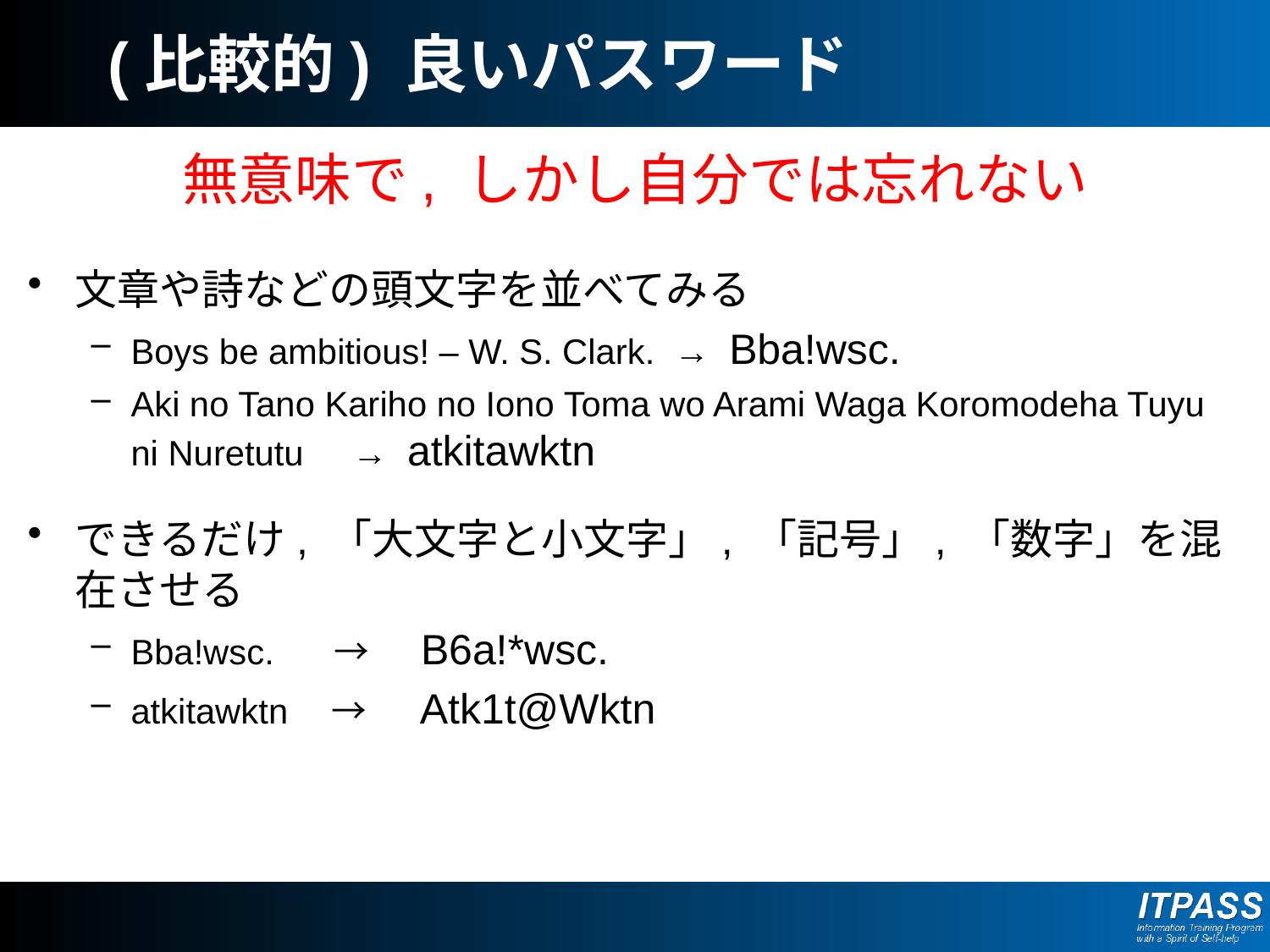

# (比較的) 良いパスワード
無意味で, しかし自分では忘れない
文章や詩などの頭文字を並べてみる
Boys be ambitious! – W. S. Clark.  →  Bba!wsc.
Aki no Tano Kariho no Iono Toma wo Arami Waga Koromodeha Tuyu ni Nuretutu     →  atkitawktn

できるだけ, 「大文字と小文字」, 「記号」, 「数字」を混在させる
Bba!wsc.　  → 　B6a!*wsc.
atkitawktn　→　Atk1t@Wktn